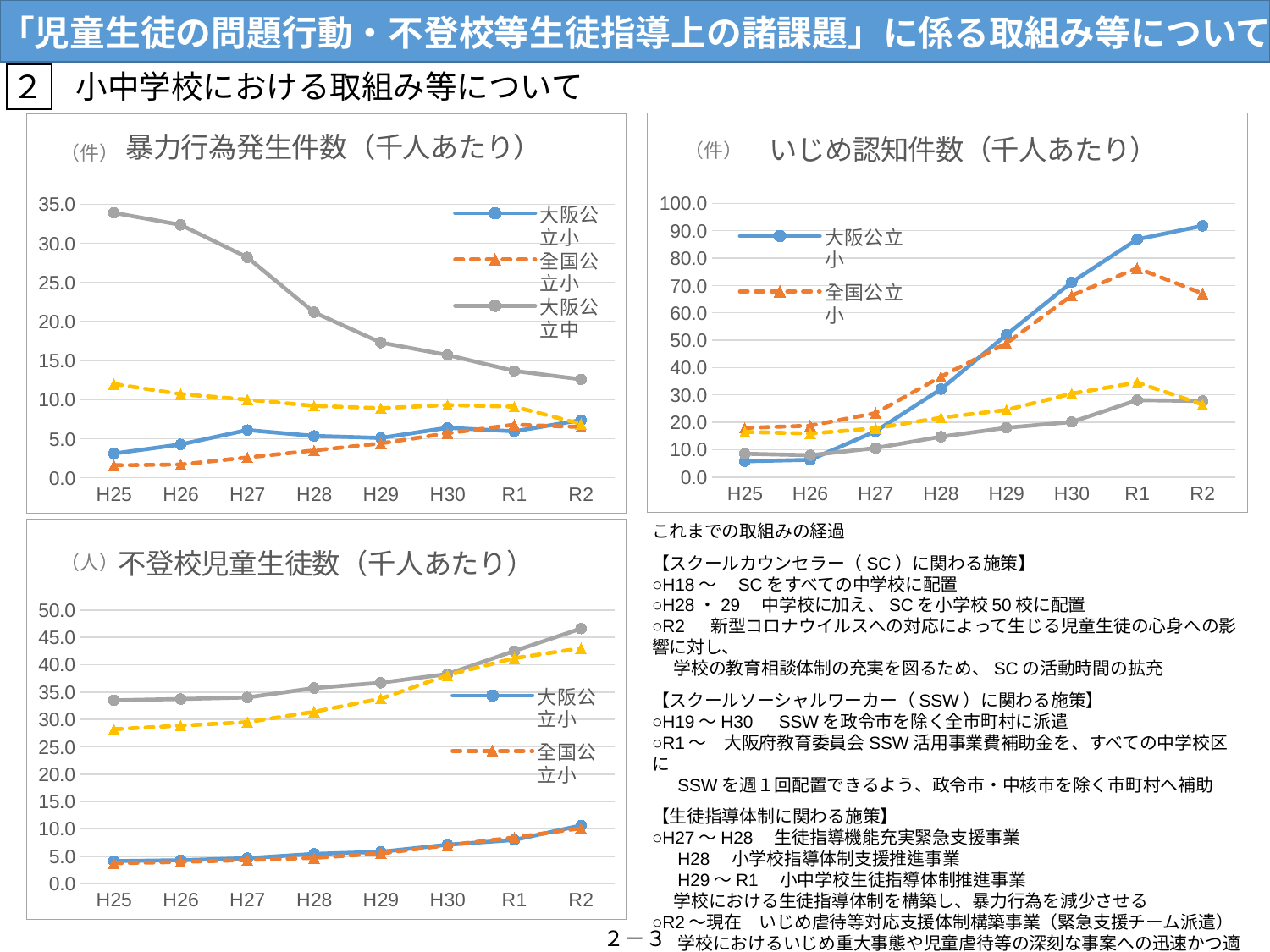

「児童生徒の問題行動・不登校等生徒指導上の諸課題」に係る取組み等について
２　小中学校における取組み等について

### Chart: いじめ認知件数（千人あたり）

| Category | 大阪公立小 | 全国公立小 | 大阪公立中 | 全国公立中 |
|---|---|---|---|---|
| H25 | 5.733065305366731 | 17.9497468705612 | 8.509239166173472 | 16.47945551382565 |
| H26 | 6.270533196874587 | 18.76879610503663 | 7.955707742251078 | 15.864585844451454 |
| H27 | 16.719633328648694 | 23.349477742222938 | 10.58502625900745 | 17.811267769263008 |
| H28 | 32.111373799574814 | 36.65320022180027 | 14.722831542551214 | 21.683482311820992 |
| H29 | 51.96420716956235 | 48.83401920438958 | 17.999219243781834 | 24.492228479403376 |
| H30 | 71.20537980818048 | 66.34813628848353 | 20.094365276631475 | 30.47079999273277 |
| R1 | 86.88746617014458 | 76.35747786383742 | 28.104072894939073 | 34.542385178963904 |
| R2 | 91.81385813275759 | 67.06168498715348 | 27.76954045808433 | 26.45627053395267 |

### Chart: 暴力行為発生件数（千人あたり）

| Category | 大阪公立小 | 全国公立小 | 大阪公立中 | 全国公立中 |
|---|---|---|---|---|
| H25 | 3.1 | 1.6 | 33.9 | 12.0 |
| H26 | 4.26620205001646 | 1.7 | 32.356472628629874 | 10.7 |
| H27 | 6.10438890374877 | 2.6 | 28.19507208221942 | 10.0 |
| H28 | 5.351513818634997 | 3.5 | 21.16694960582312 | 9.2 |
| H29 | 5.1 | 4.4 | 17.3 | 8.9 |
| H30 | 6.4 | 5.7 | 15.7 | 9.3 |
| R1 | 5.939084038390015 | 6.8 | 13.672791145620216 | 9.1 |
| R2 | 7.376859011084227 | 6.5 | 12.593091387853145 | 6.9 |
（件）
（件）
これまでの取組みの経過

【スクールカウンセラー（SC）に関わる施策】
○H18～　SCをすべての中学校に配置
○H28・29　中学校に加え、SCを小学校50校に配置
○R2　 新型コロナウイルスへの対応によって生じる児童生徒の心身への影響に対し、
　 学校の教育相談体制の充実を図るため、SCの活動時間の拡充

【スクールソーシャルワーカー（SSW）に関わる施策】
○H19～H30　SSWを政令市を除く全市町村に派遣
○R1～　大阪府教育委員会SSW活用事業費補助金を、すべての中学校区に
　 SSWを週１回配置できるよう、政令市・中核市を除く市町村へ補助

【生徒指導体制に関わる施策】
○H27～H28　生徒指導機能充実緊急支援事業
　 H28　小学校指導体制支援推進事業
　 H29～R1　小中学校生徒指導体制推進事業
　 学校における生徒指導体制を構築し、暴力行為を減少させる
○R2～現在　いじめ虐待等対応支援体制構築事業（緊急支援チーム派遣）
 　学校におけるいじめ重大事態や児童虐待等の深刻な事案への迅速かつ適切な
 　対応及びその未然防止にむけた市町村の支援体制を構築する

### Chart: 不登校児童生徒数（千人あたり）

| Category | 大阪公立小 | 全国公立小 | 大阪公立中 | 全国公立中 |
|---|---|---|---|---|
| H25 | 4.1 | 3.7 | 33.5 | 28.2 |
| H26 | 4.272920478441684 | 3.9568636139498343 | 33.73059990216569 | 28.860842174018394 |
| H27 | 4.642327692119377 | 4.3 | 34.012313009178214 | 29.5 |
| H28 | 5.41794956381497 | 4.7 | 35.72475058719564 | 31.4 |
| H29 | 5.8 | 5.5 | 36.7 | 33.8 |
| H30 | 7.1 | 7.0 | 38.3 | 38.1 |
| R1 | 7.97647757814492 | 8.425732909761283 | 42.5004241559297 | 41.19311734452178 |
| R2 | 10.620038872277815 | 10.112799330382172 | 46.60256635789283 | 43.0 |
（人）
２－３